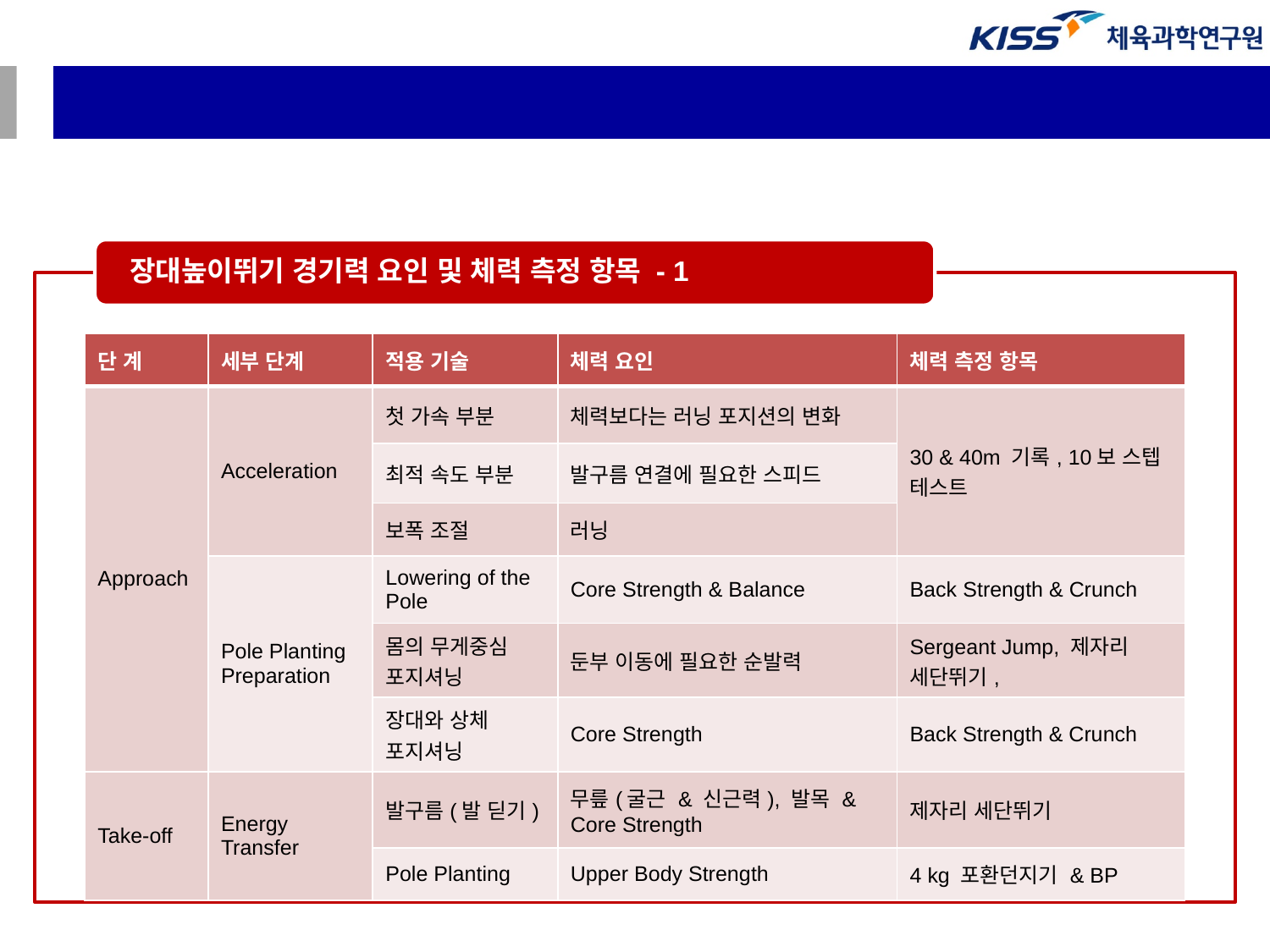

장대높이뛰기 경기력 요인 및 체력 측정 항목 - 1
| 단 계 | 세부 단계 | 적용 기술 | 체력 요인 | 체력 측정 항목 |
| --- | --- | --- | --- | --- |
| Approach | Acceleration | 첫 가속 부분 | 체력보다는 러닝 포지션의 변화 | 30 & 40m 기록, 10보 스텝 테스트 |
|  |  | 최적 속도 부분 | 발구름 연결에 필요한 스피드 |  |
|  |  | 보폭 조절 | 러닝 |  |
|  | Pole Planting Preparation | Lowering of the Pole | Core Strength & Balance | Back Strength & Crunch |
|  |  | 몸의 무게중심 포지셔닝 | 둔부 이동에 필요한 순발력 | Sergeant Jump, 제자리 세단뛰기, |
|  |  | 장대와 상체 포지셔닝 | Core Strength | Back Strength & Crunch |
| Take-off | Energy Transfer | 발구름(발 딛기) | 무릎(굴근 & 신근력), 발목 & Core Strength | 제자리 세단뛰기 |
|  |  | Pole Planting | Upper Body Strength | 4 kg 포환던지기 & BP |